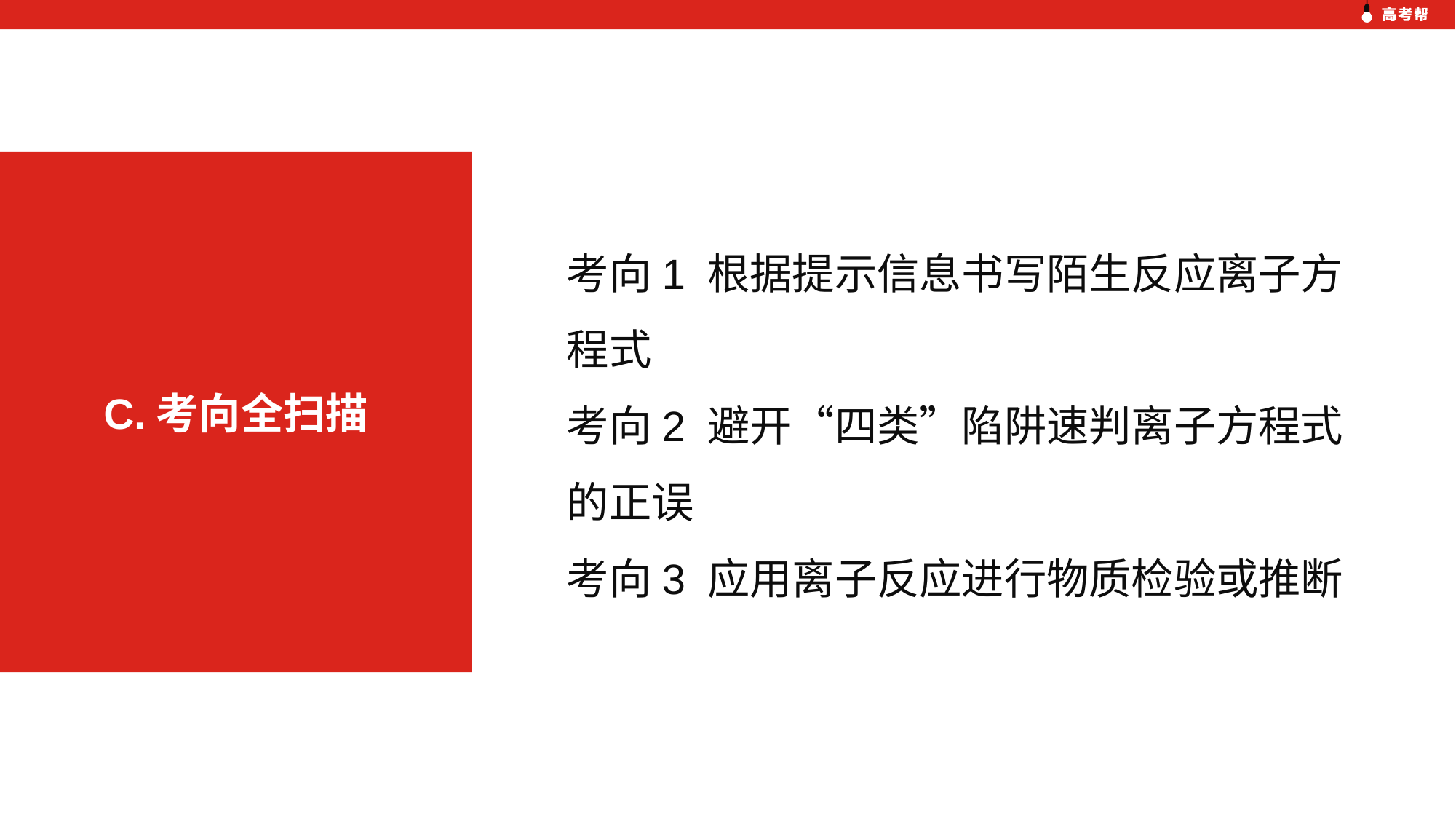

考向1 根据提示信息书写陌生反应离子方程式
考向2 避开“四类”陷阱速判离子方程式的正误
考向3 应用离子反应进行物质检验或推断
C.考向全扫描